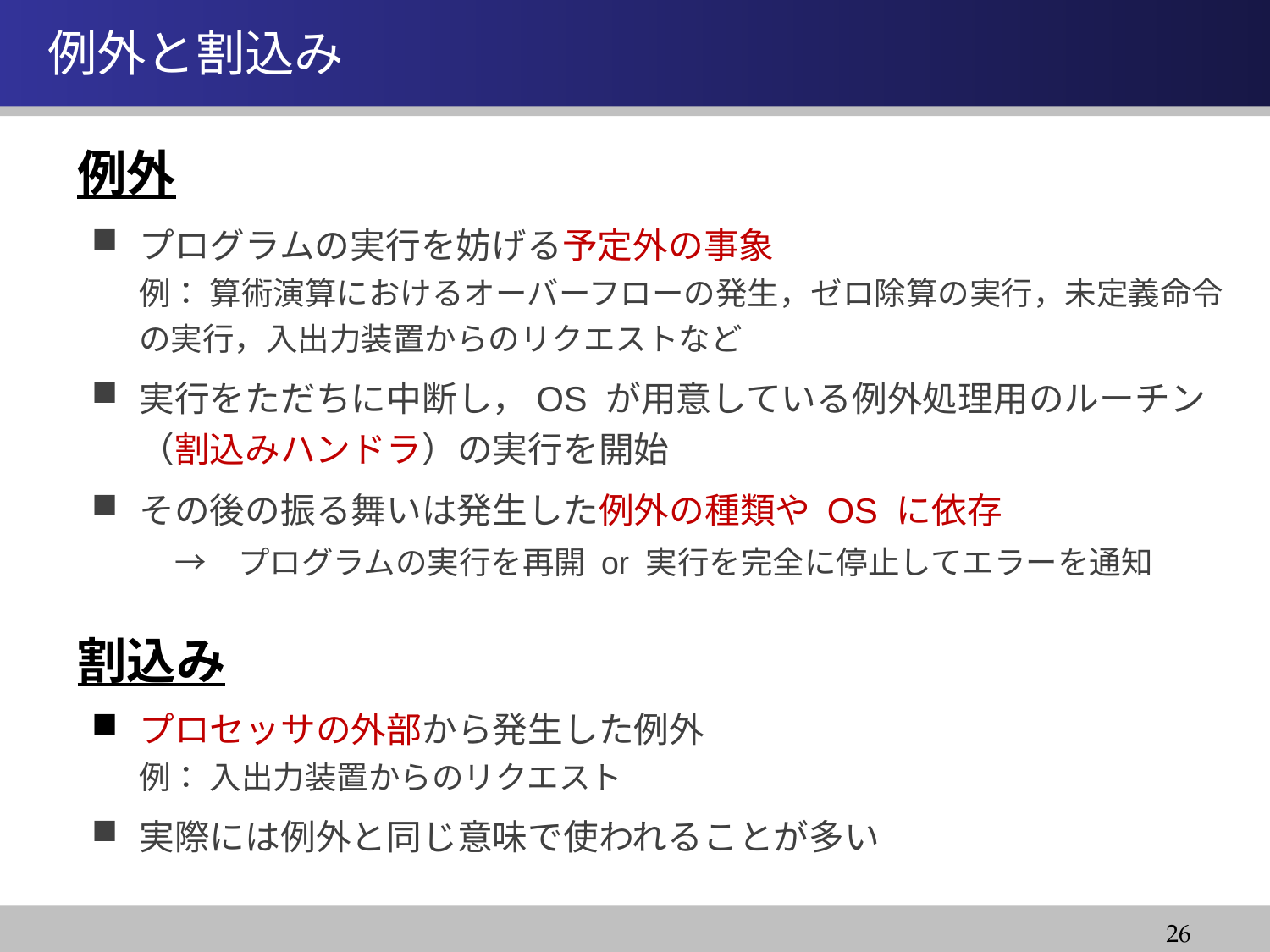

情報システム基盤学基礎１
# 例外と割込み
例外
プログラムの実行を妨げる予定外の事象
例： 算術演算におけるオーバーフローの発生，ゼロ除算の実行，未定義命令の実行，入出力装置からのリクエストなど
実行をただちに中断し，OS が用意している例外処理用のルーチン
（割込みハンドラ）の実行を開始
その後の振る舞いは発生した例外の種類や OS に依存
　→　プログラムの実行を再開 or 実行を完全に停止してエラーを通知

プロセッサの外部から発生した例外
例： 入出力装置からのリクエスト
実際には例外と同じ意味で使われることが多い
割込み
26